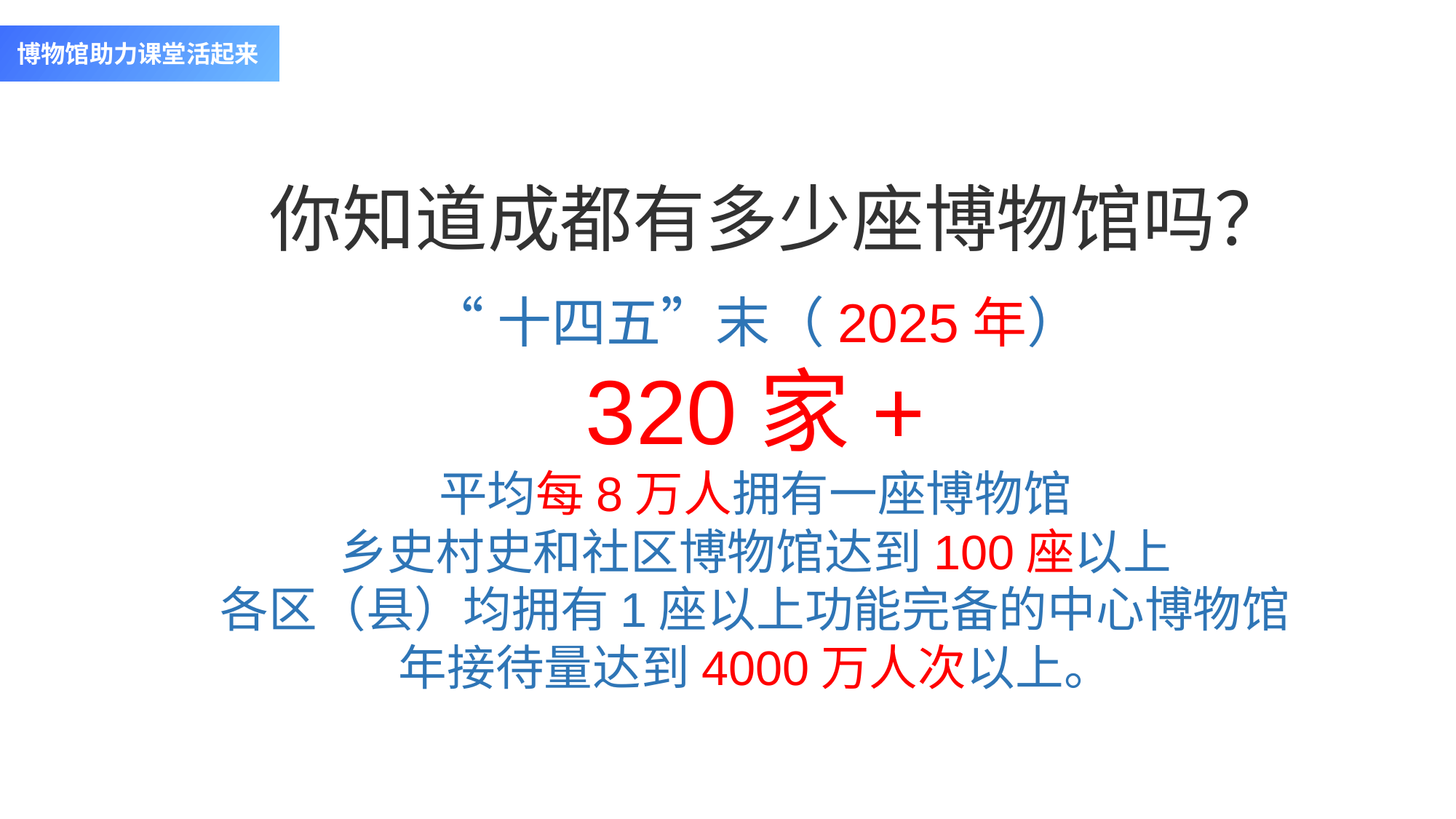

你知道成都有多少座博物馆吗？
“十四五”末（2025年）
320家+
平均每8万人拥有一座博物馆
乡史村史和社区博物馆达到100座以上
各区（县）均拥有1座以上功能完备的中心博物馆
年接待量达到4000万人次以上。